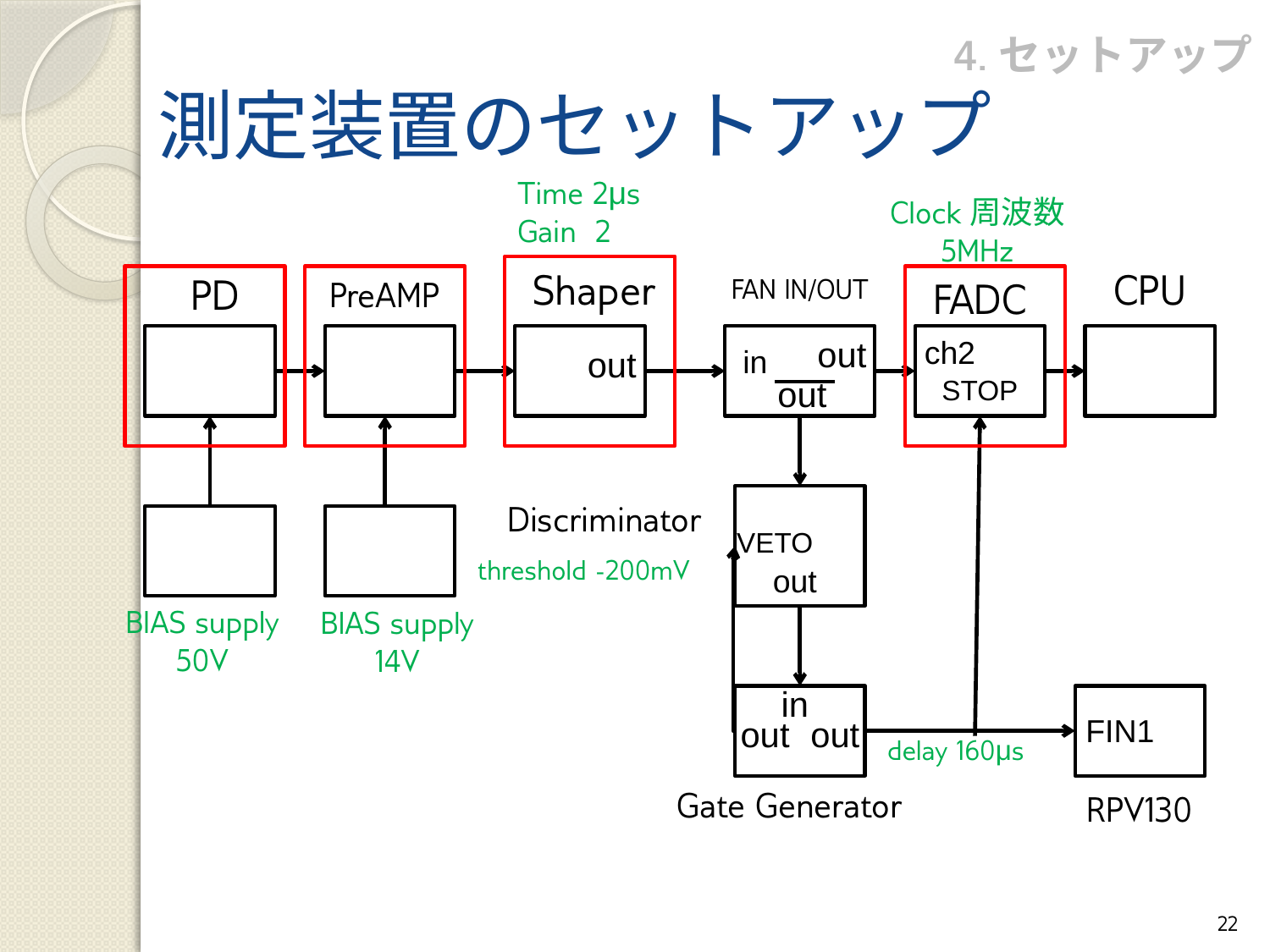

4.セットアップ
# 測定装置のセットアップ
Time 2μs
Gain  2
Clock周波数
5MHz
Shaper

out

CPU

PD

FAN IN/OUT

out
in
out

PreAMP

FADC

ch2
STOP

VETO
out
Discriminator

BIAS supply
50V

BIAS supply
14V
threshold -200mV
in

out
out

FIN1
delay 160μs
Gate Generator
RPV130
22